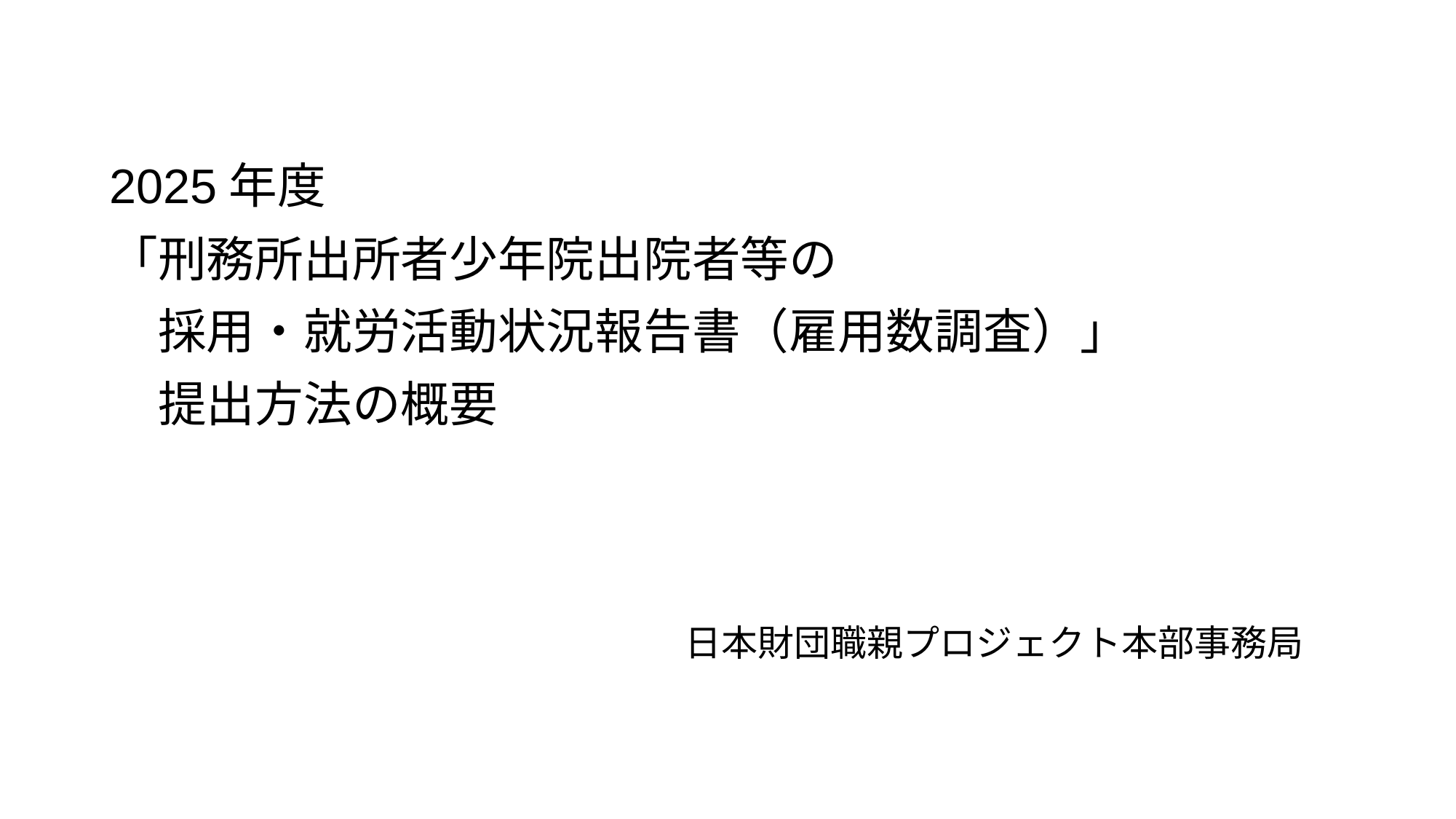

# 2025年度 「刑務所出所者少年院出院者等の 　 　採用・就労活動状況報告書（雇用数調査）」 　提出方法の概要
日本財団職親プロジェクト本部事務局